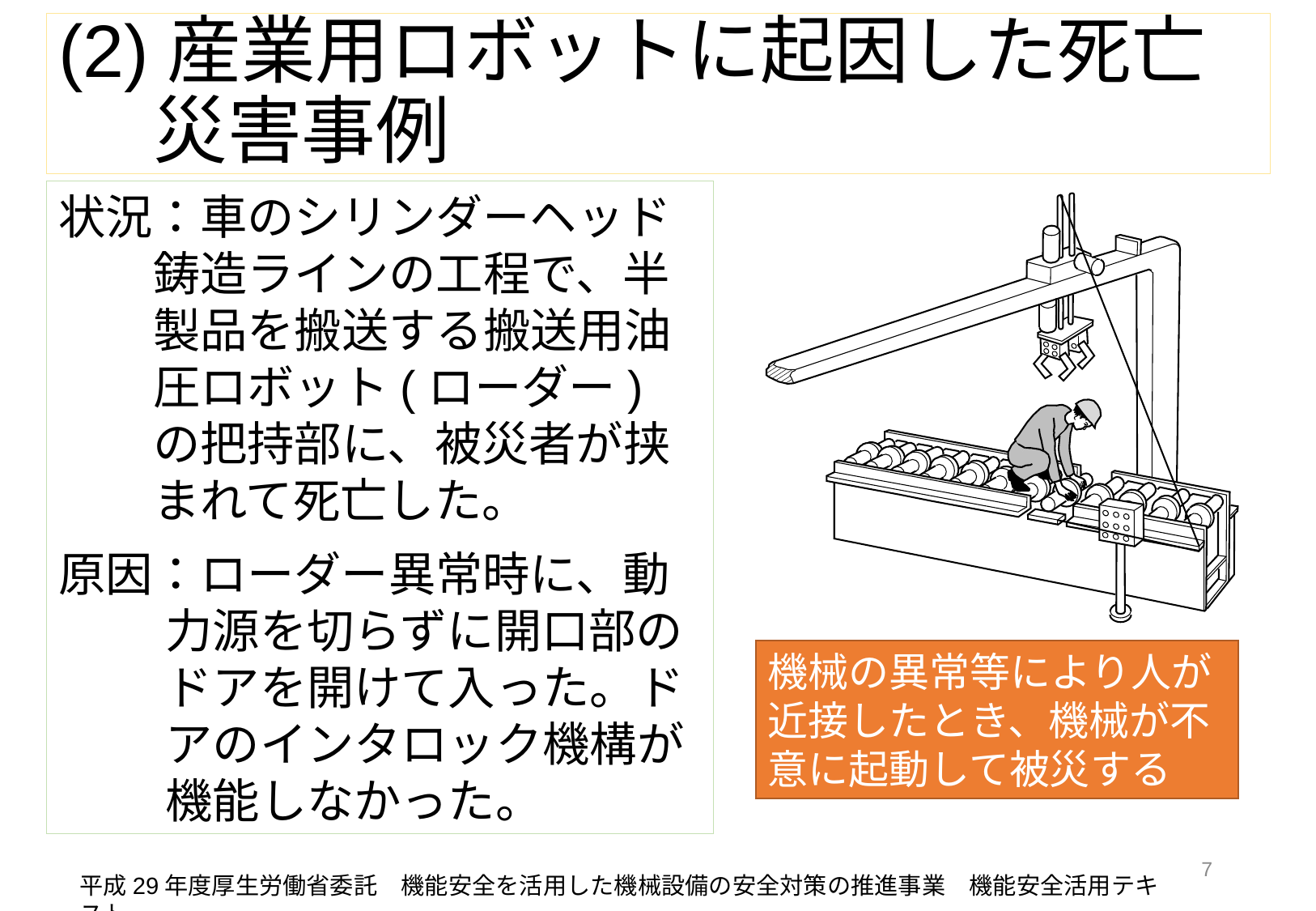

(2)産業用ロボットに起因した死亡災害事例
状況：車のシリンダーヘッド鋳造ラインの工程で、半製品を搬送する搬送用油圧ロボット(ローダー)の把持部に、被災者が挟まれて死亡した。
原因：ローダー異常時に、動力源を切らずに開口部のドアを開けて入った。ドアのインタロック機構が機能しなかった。

機械の異常等により人が近接したとき、機械が不意に起動して被災する
7
平成29年度厚生労働省委託　機能安全を活用した機械設備の安全対策の推進事業　機能安全活用テキスト